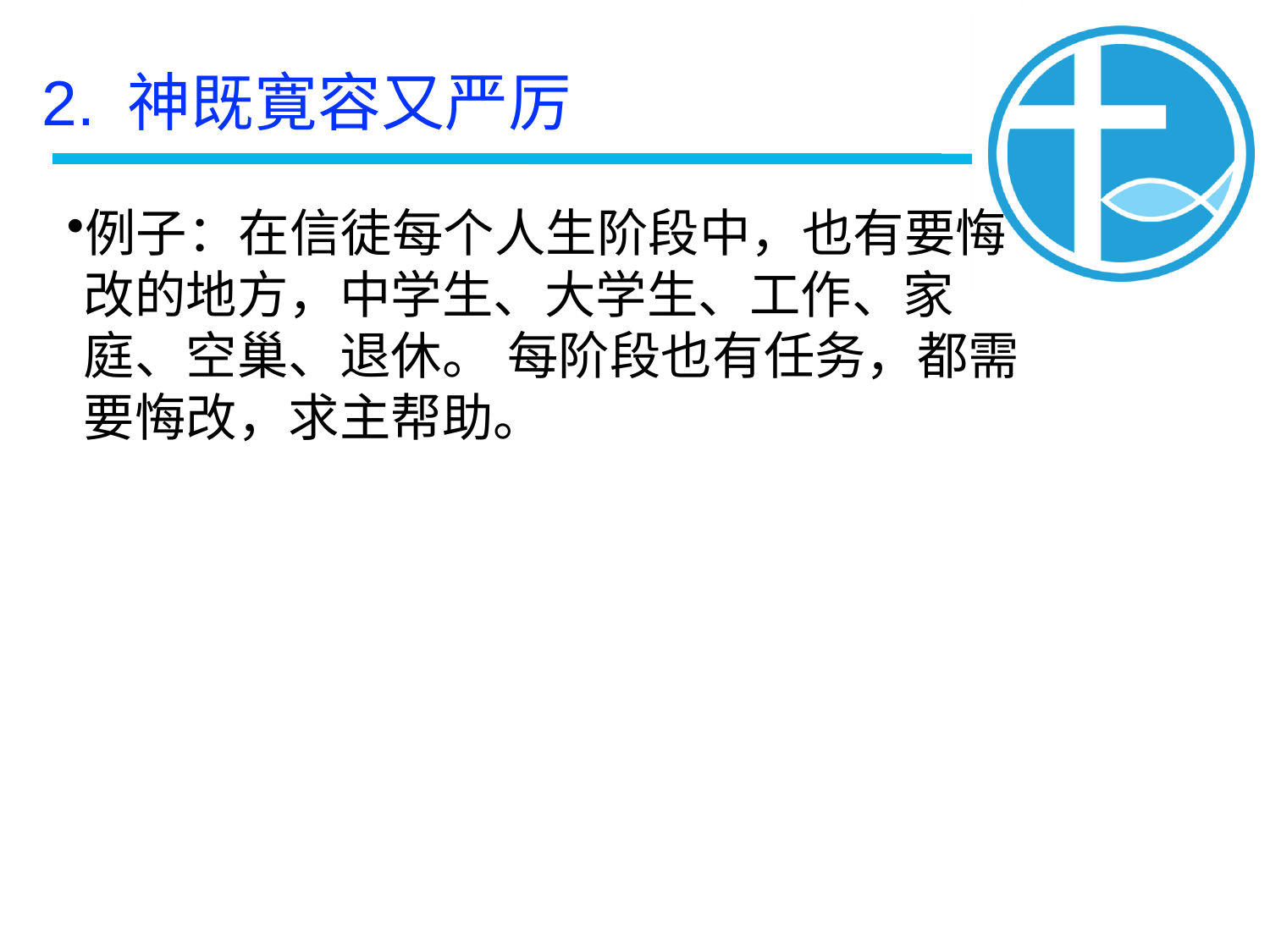

2. 神既寛容又严厉
例子：在信徒每个人生阶段中，也有要悔改的地方，中学生、大学生、工作、家庭、空巢、退休。 每阶段也有任务，都需要悔改，求主帮助。